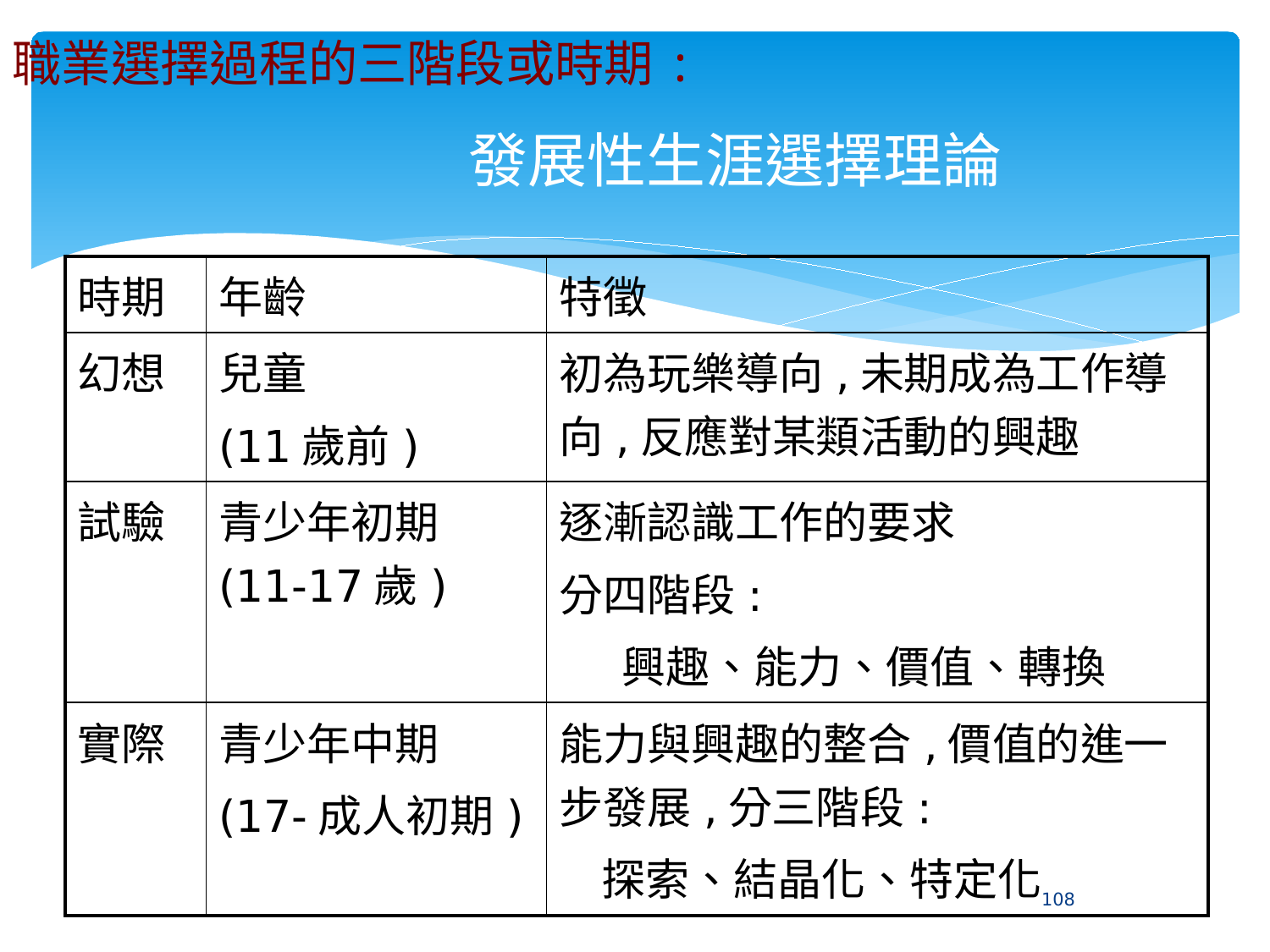

職業選擇過程的三階段或時期:
發展性生涯選擇理論
| 時期 | 年齡 | 特徵 |
| --- | --- | --- |
| 幻想 | 兒童 (11歲前) | 初為玩樂導向,未期成為工作導向,反應對某類活動的興趣 |
| 試驗 | 青少年初期(11-17歲) | 逐漸認識工作的要求 分四階段: 興趣、能力、價值、轉換 |
| 實際 | 青少年中期 (17-成人初期) | 能力與興趣的整合,價值的進一步發展,分三階段: 探索、結晶化、特定化 |
108